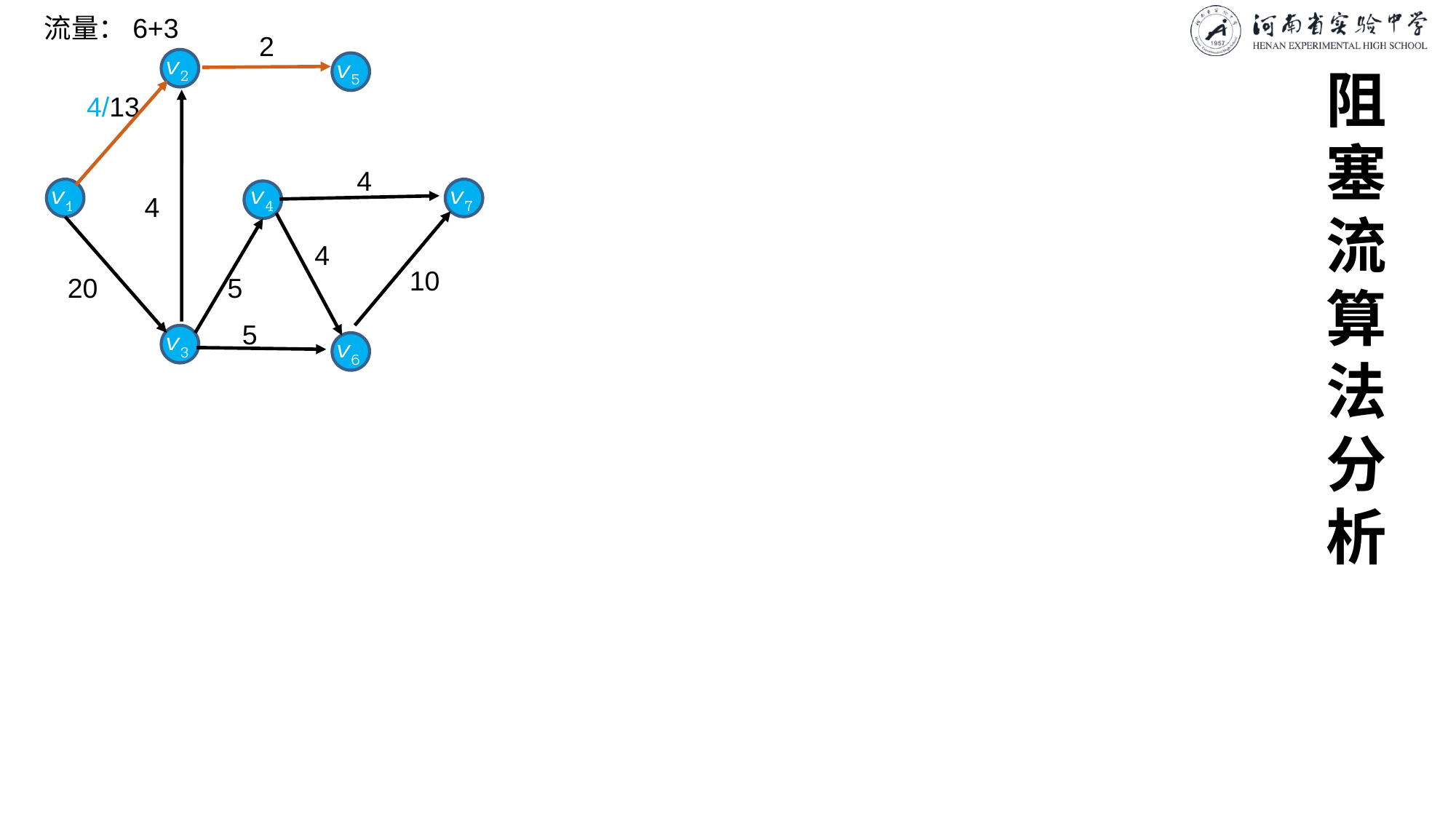

流量：6+3
2
v2
v5

# 阻塞流算法分析
4/13
4
v1
v4
v7

4
4
10
20
5
5
v3

v6